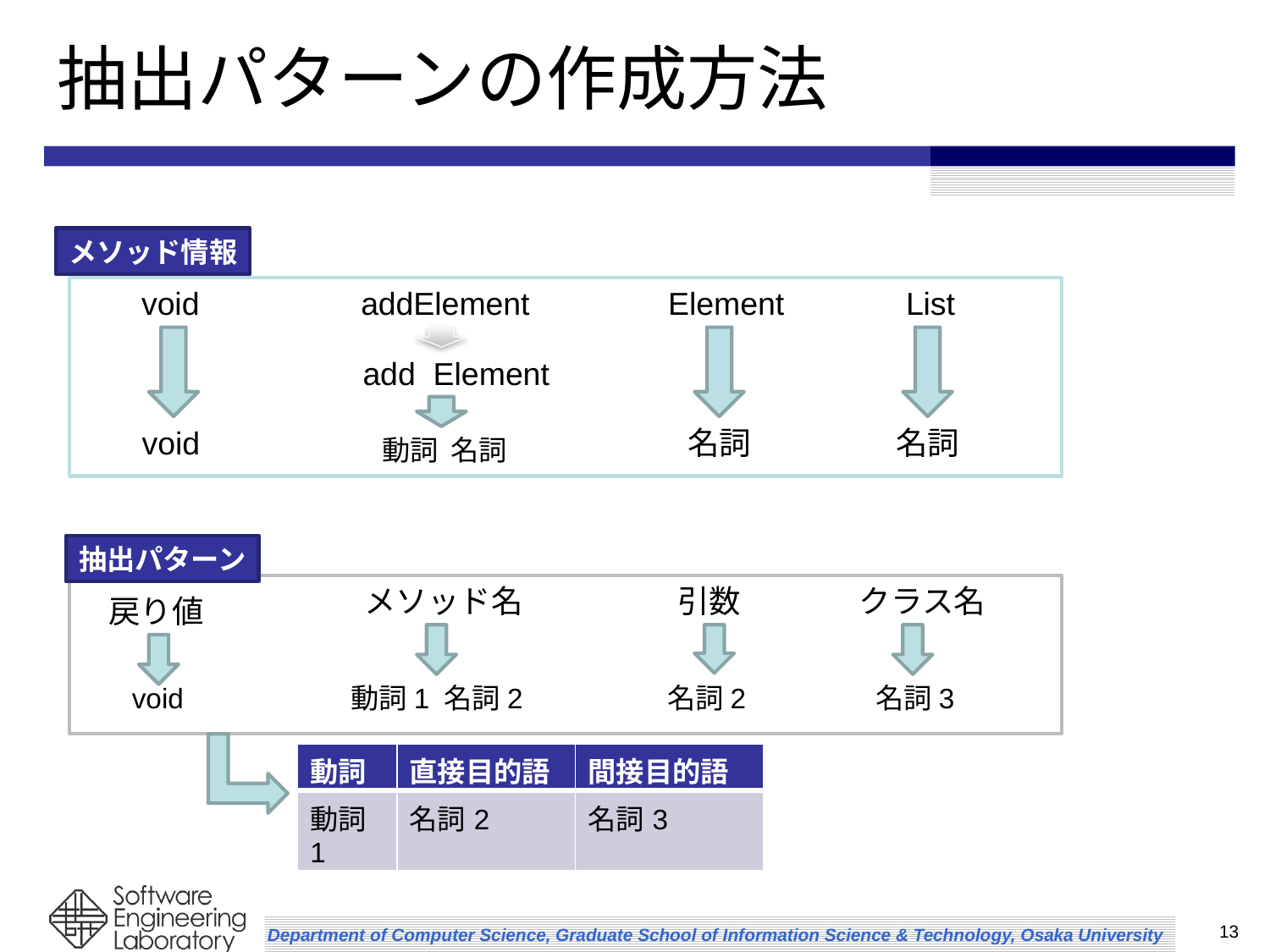

# 抽出パターンの作成方法
メソッド情報

void
addElement
Element
List

add  Element

void
名詞
名詞
動詞  名詞
抽出パターン

メソッド名
引数
クラス名
戻り値

void
動詞1 名詞2
名詞2
名詞3

| 動詞 | 直接目的語 | 間接目的語 |
| --- | --- | --- |
| 動詞1 | 名詞2 | 名詞3 |
13